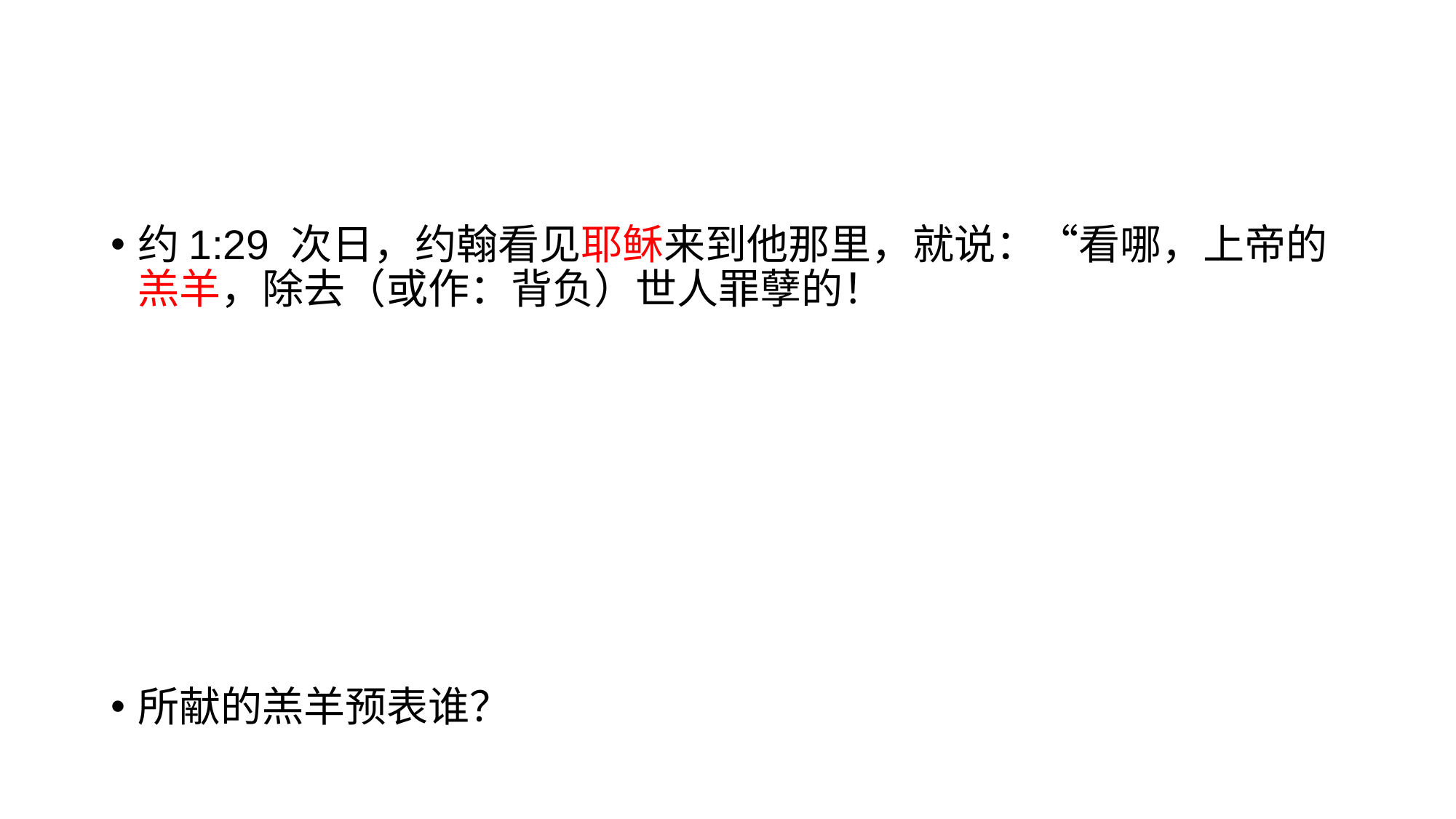

#
约1:29 次日，约翰看见耶稣来到他那里，就说：“看哪，上帝的羔羊，除去（或作：背负）世人罪孽的！

所献的羔羊预表谁？